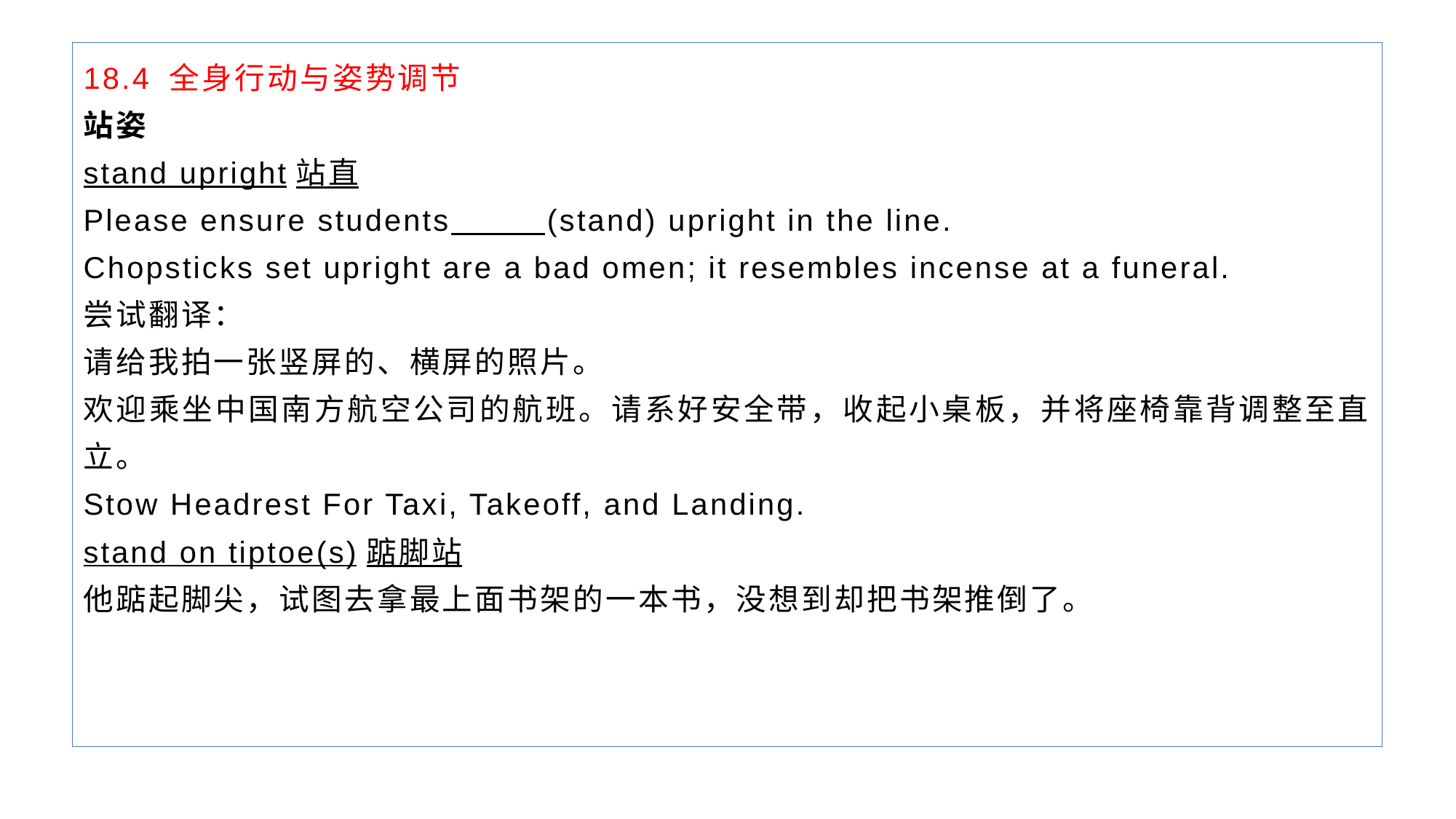

18.4 全身行动与姿势调节
站姿
stand upright站直
Please ensure students         (stand) upright in the line.
Chopsticks set upright are a bad omen; it resembles incense at a funeral.
尝试翻译：
请给我拍一张竖屏的、横屏的照片。
欢迎乘坐中国南方航空公司的航班。请系好安全带，收起小桌板，并将座椅靠背调整至直立。
Stow Headrest For Taxi, Takeoff, and Landing.
stand on tiptoe(s)踮脚站
他踮起脚尖，试图去拿最上面书架的一本书，没想到却把书架推倒了。